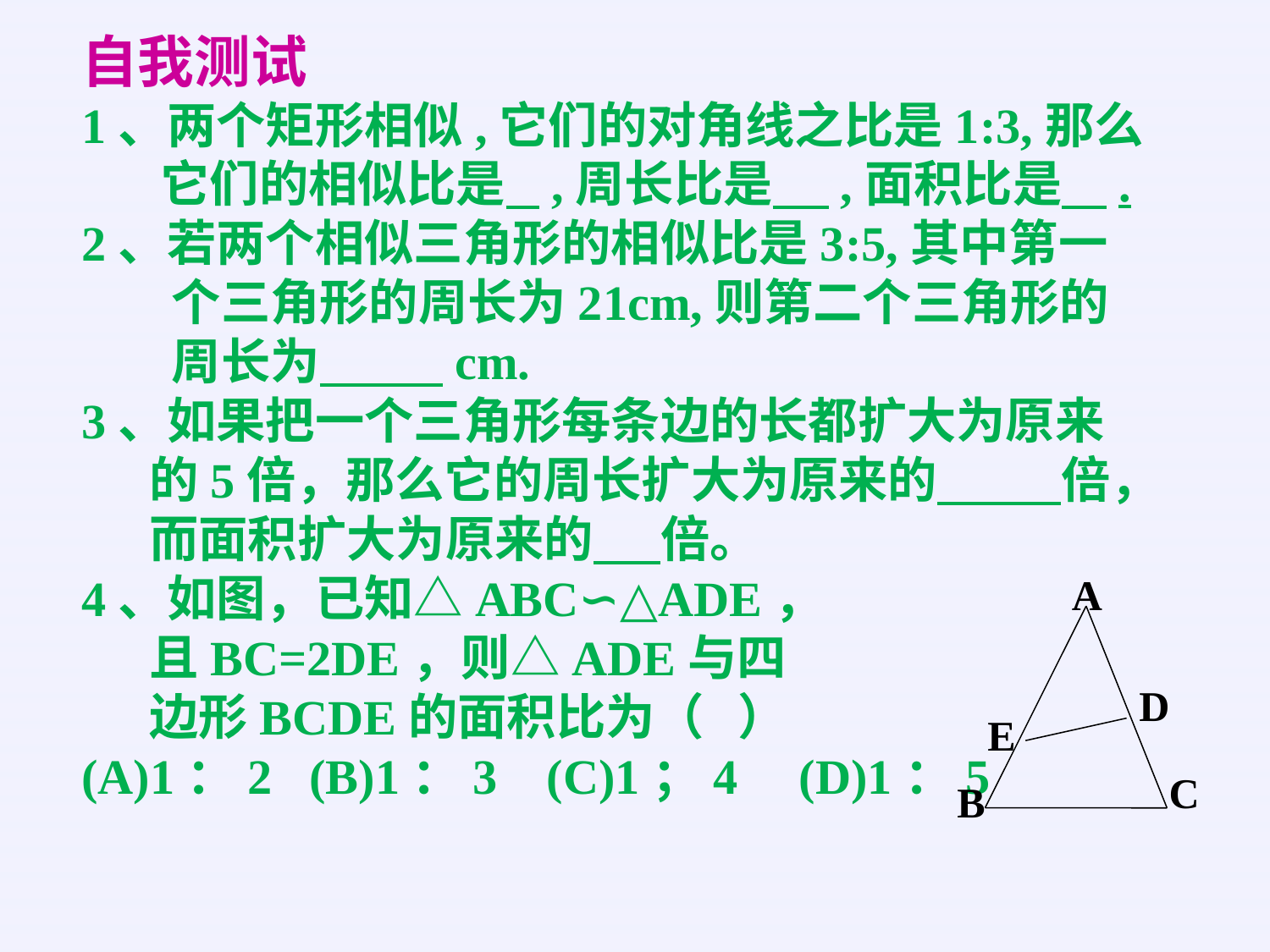

自我测试
1、两个矩形相似,它们的对角线之比是1:3,那么
      它们的相似比是   ,周长比是     ,面积比是    .
2、若两个相似三角形的相似比是3:5,其中第一
       个三角形的周长为21cm,则第二个三角形的
       周长为           cm.
3、如果把一个三角形每条边的长都扩大为原来
     的5倍，那么它的周长扩大为原来的           倍，
     而面积扩大为原来的      倍。
4、如图，已知△ABC∽△ADE，
     且BC=2DE，则△ADE与四
     边形BCDE的面积比为（   ）
(A)1：2   (B)1：3    (C)1；4     (D)1：5
A

D
E
C
B